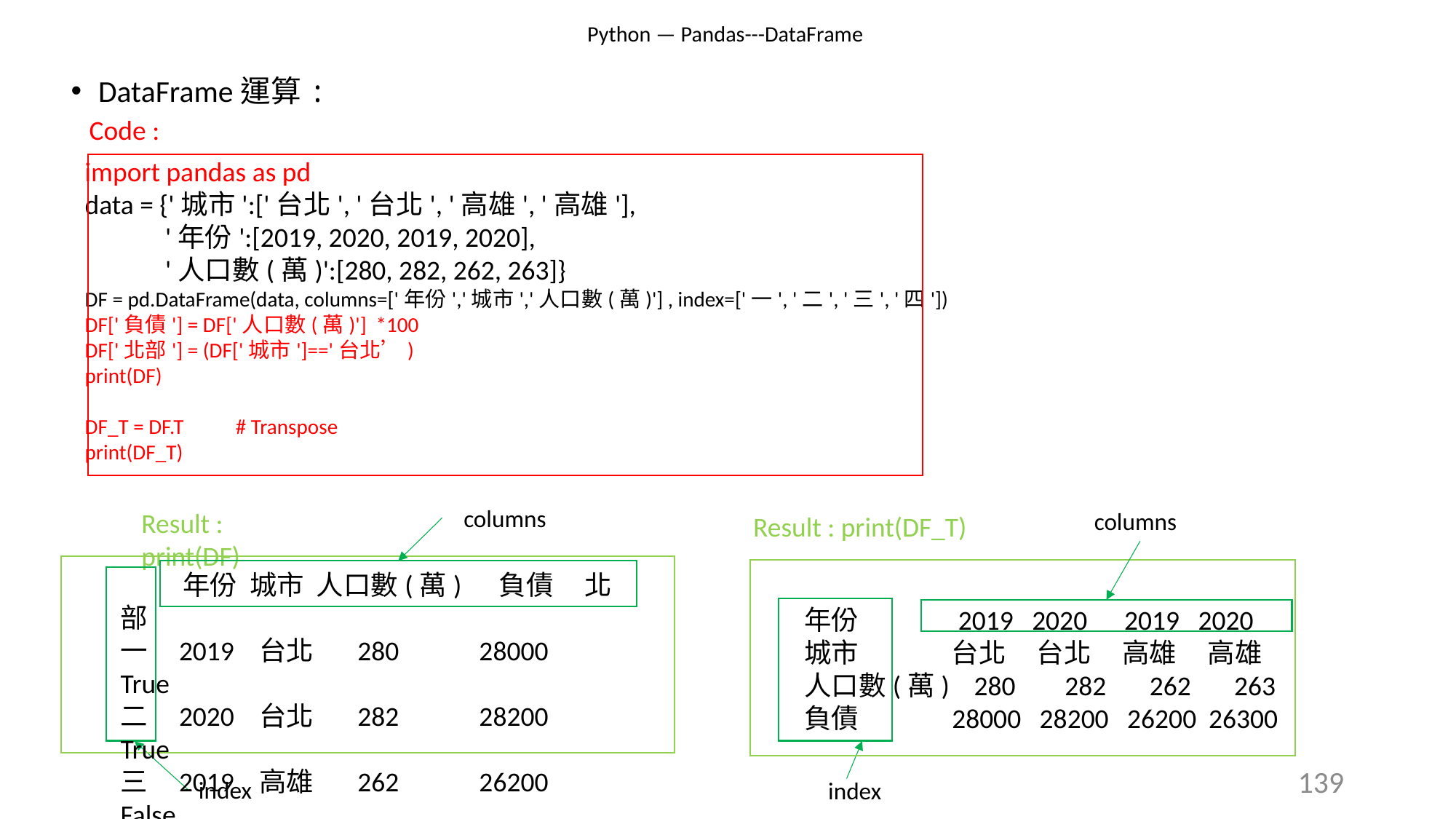

# Python — Pandas---DataFrame
DataFrame運算:
Code :
import pandas as pd
data = {'城市':['台北', '台北', '高雄', '高雄'],
             '年份':[2019, 2020, 2019, 2020],
             '人口數(萬)':[280, 282, 262, 263]}
DF = pd.DataFrame(data, columns=['年份','城市','人口數(萬)'] , index=['一', '二', '三', '四'])
DF['負債'] = DF['人口數(萬)']  *100
DF['北部'] = (DF['城市']=='台北’)
print(DF)

DF_T = DF.T           # Transpose
print(DF_T)

columns
Result : print(DF)

index

         年份  城市  人口數(萬)     負債     北部
一    2019   台北      280             28000     True
二    2020   台北      282             28200     True
三    2019   高雄      262             26200     False
四    2020   高雄      263             26300     False
columns
Result : print(DF_T)

index

年份               2019   2020      2019   2020
城市               台北     台北     高雄     高雄
人口數(萬)    280        282       262       263
負債              28000   28200   26200  26300
139